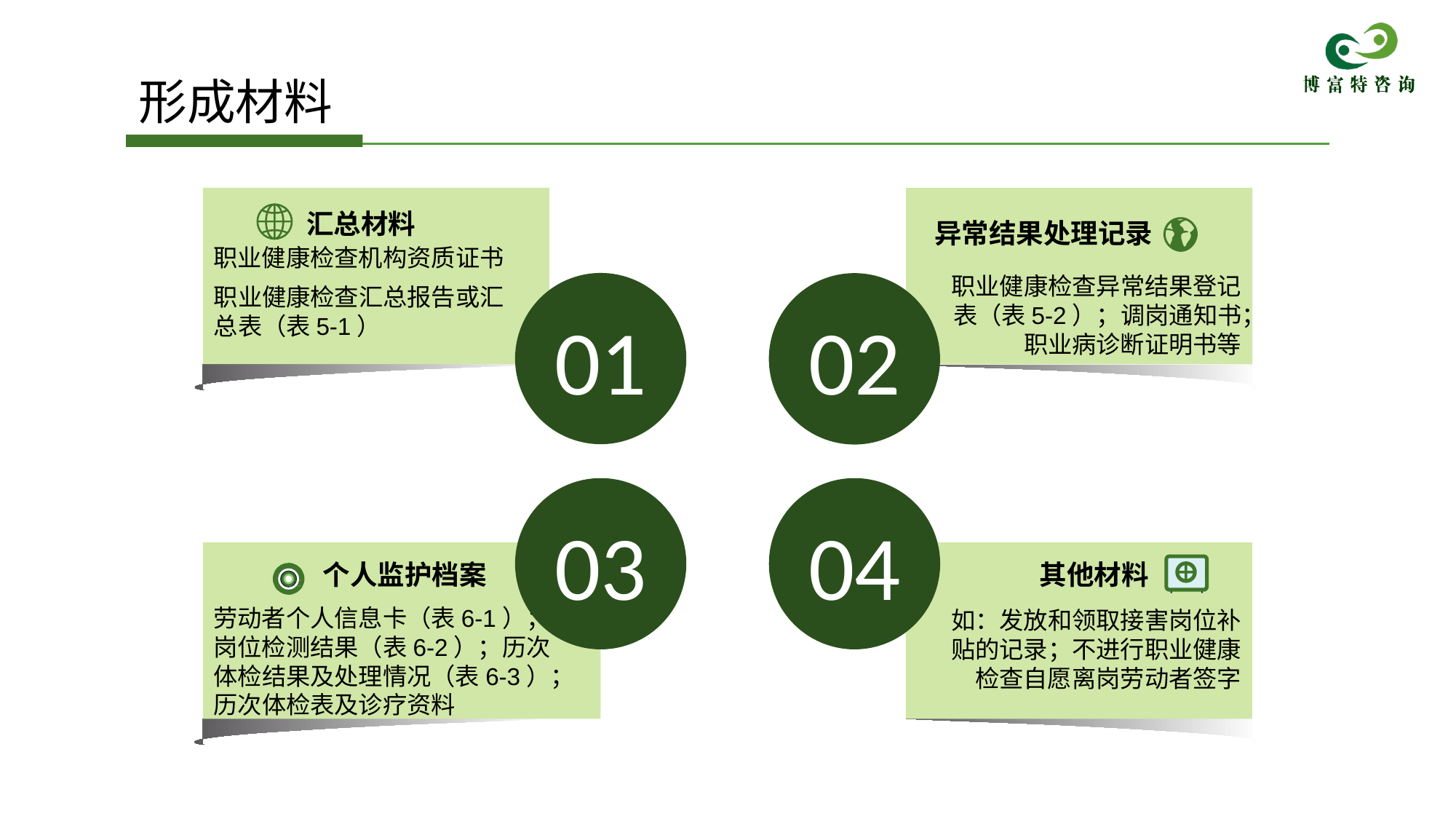

形成材料

职业健康检查机构资质证书
01

异常结果处理记录
职业健康检查异常结果登记表（表5-2）；调岗通知书；职业病诊断证明书等
职业健康检查汇总报告或汇总表

02
汇总材料
职业健康检查汇总报告或汇总表（表5-1）
03

个人监护档案
劳动者个人信息卡（表6-1）；
岗位检测结果（表6-2）；历次体检结果及处理情况（表6-3）；历次体检表及诊疗资料

04

其他材料
如：发放和领取接害岗位补贴的记录；不进行职业健康检查自愿离岗劳动者签字